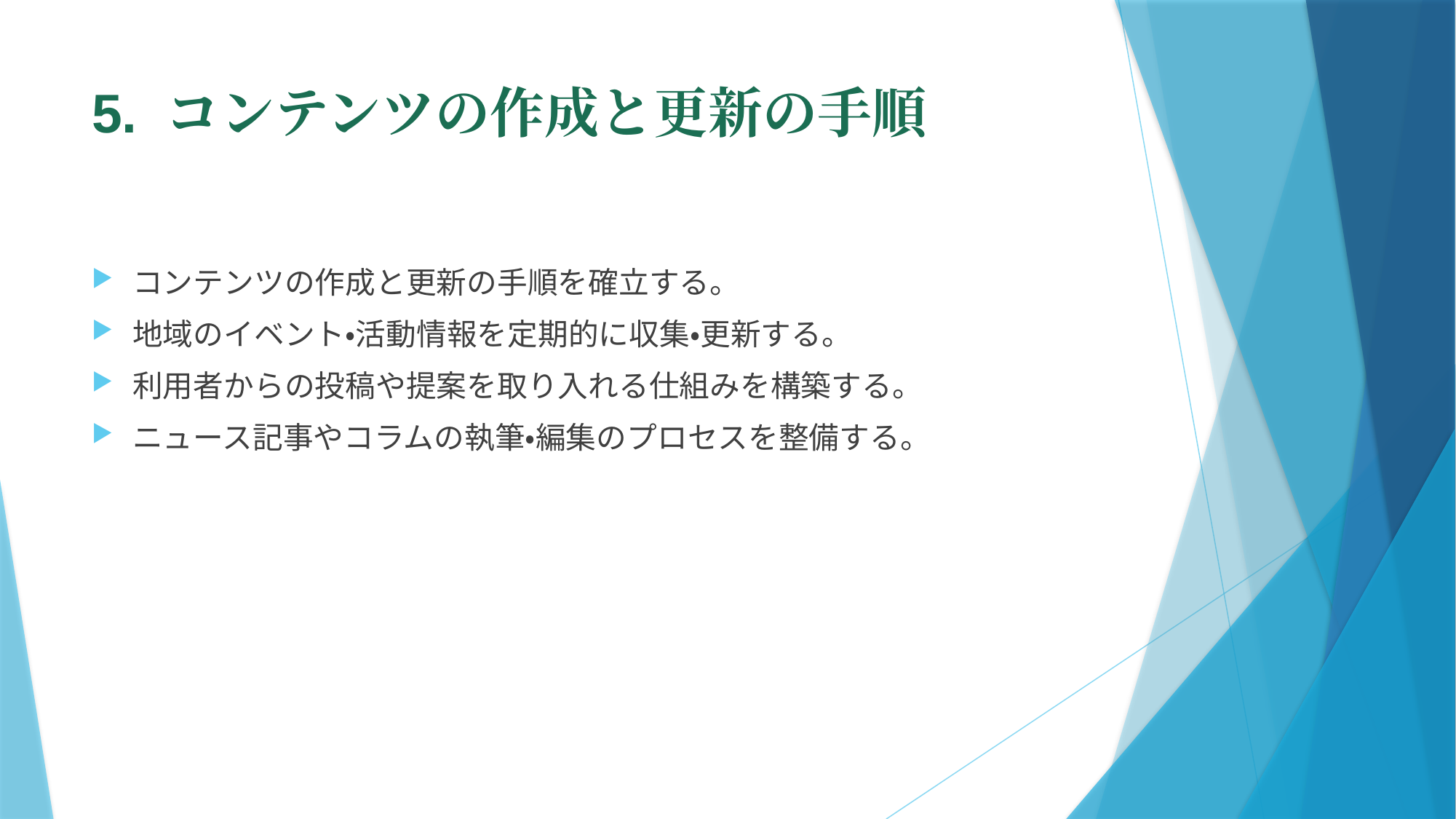

# 5. コンテンツの作成と更新の手順
コンテンツの作成と更新の手順を確立する。
地域のイベント・活動情報を定期的に収集・更新する。
利用者からの投稿や提案を取り入れる仕組みを構築する。
ニュース記事やコラムの執筆・編集のプロセスを整備する。